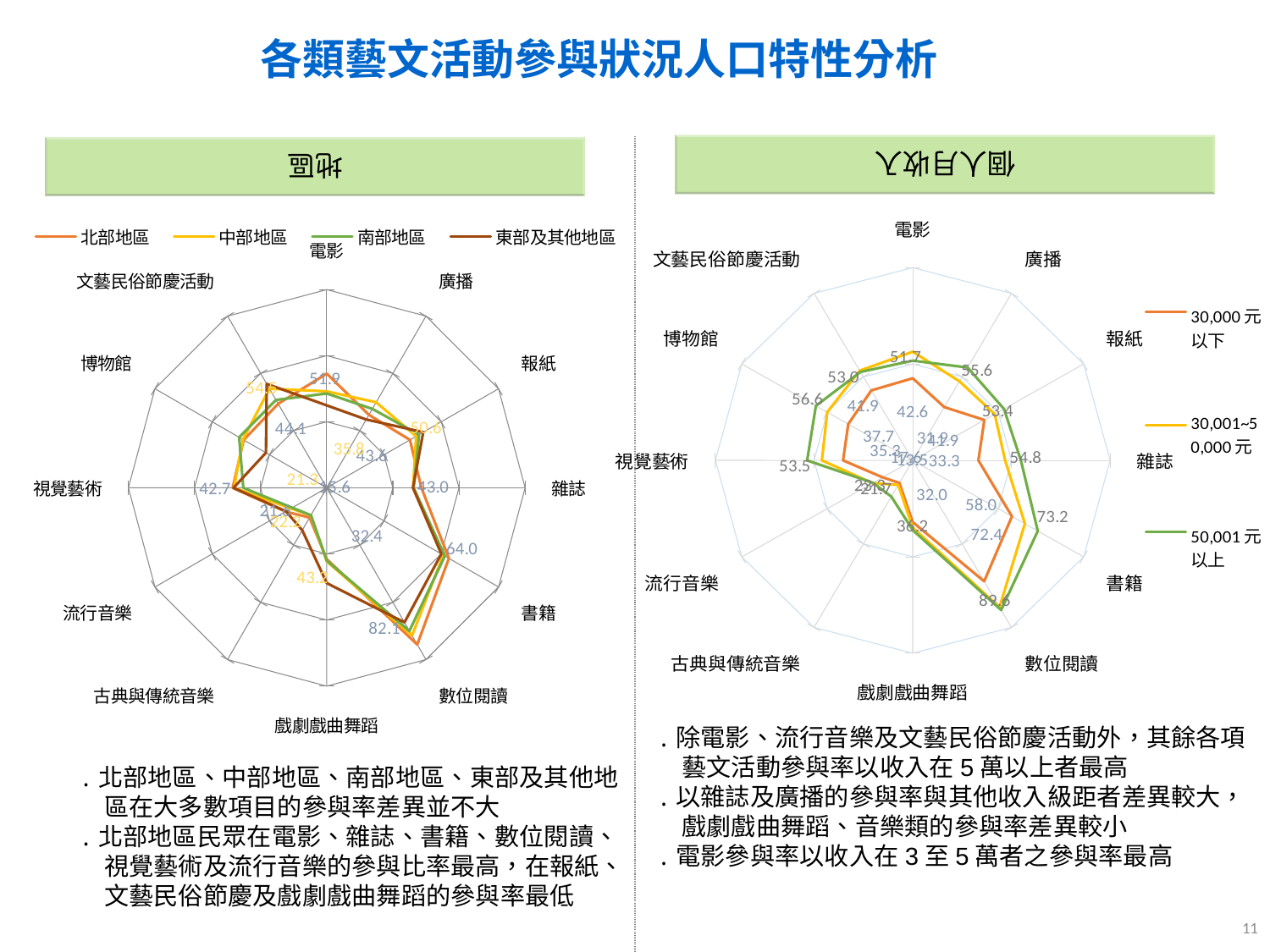

個人月收入
地區
各類藝文活動參與狀況人口特性分析

### Chart

| Category | 北部地區 | 中部地區 | 南部地區 | 東部及其他地區 |
|---|---|---|---|---|
| 電影 | 51.8574969358979 | 43.8046915025046 | 42.837038861978 | 37.4259648016009 |
| 廣播 | 38.2723781450681 | 44.8396380413977 | 41.392817143441 | 35.8290820479256 |
| 報紙 | 43.5856102888863 | 46.8284338644835 | 48.3482467698579 | 50.5660891756652 |
| 雜誌 | 42.954138550805 | 39.1627862518777 | 39.4321407054013 | 39.1138380052681 |
| 書籍 | 63.9924118425794 | 61.0864167785955 | 61.8617728059771 | 60.0356923290127 |
| 數位閱讀 | 82.1086802840623 | 77.4248326891417 | 75.0169855154964 | 70.517736218838 |
| 戲劇戲曲舞蹈 | 32.3776138335329 | 33.4089462942133 | 33.0343450805841 | 43.247320304114 |
| 古典與傳統音樂 | 15.6085898878515 | 14.4419319331766 | 14.3768301964251 | 22.2338493214417 |
| 流行音樂 | 21.5544560492101 | 18.7539064611523 | 18.065421992887 | 21.3492601465344 |
| 視覺藝術 | 42.7019782167963 | 42.0665535639406 | 37.8656615751394 | 42.3115311591312 |
| 博物館 | 43.5279593961905 | 43.9317390030664 | 45.8942551630758 | 31.8497511205322 |
| 文藝民俗節慶活動 | 44.067016764146 | 51.9872993083143 | 46.0841627117107 | 54.4951600564603 |

### Chart

| Category | 30,000元以下 | 30,001~50,000元 | 50,001元以上 |
|---|---|---|---|
| 電影 | 42.5902291914225 | 56.3616312745465 | 51.729595460939 |
| 廣播 | 31.9424289991615 | 47.3765949195557 | 55.6034647203205 |
| 報紙 | 41.9018133064076 | 47.9595818947993 | 53.3817018992203 |
| 雜誌 | 33.2867839635516 | 46.8251470964413 | 54.8051385957002 |
| 書籍 | 58.02786674848 | 65.6090328107773 | 73.1906432128702 |
| 數位閱讀 | 72.3897280817031 | 87.9106405559066 | 89.5936877818835 |
| 戲劇戲曲舞蹈 | 32.0120099631433 | 34.8585729296283 | 36.1559326319946 |
| 古典與傳統音樂 | 13.4963241500942 | 14.6923751511702 | 21.6840322020776 |
| 流行音樂 | 17.5864807239756 | 23.5243190663679 | 23.2606423174958 |
| 視覺藝術 | 35.3132708022584 | 46.0109834180973 | 53.4736622278895 |
| 博物館 | 37.7130245281751 | 50.0234259338968 | 56.6491362839745 |
| 文藝民俗節慶活動 | 41.9320348435124 | 53.737284785727 | 52.954514080619 |
․除電影、流行音樂及文藝民俗節慶活動外，其餘各項藝文活動參與率以收入在5萬以上者最高
․以雜誌及廣播的參與率與其他收入級距者差異較大，戲劇戲曲舞蹈、音樂類的參與率差異較小
․電影參與率以收入在3至5萬者之參與率最高
․北部地區、中部地區、南部地區、東部及其他地區在大多數項目的參與率差異並不大
․北部地區民眾在電影、雜誌、書籍、數位閱讀、視覺藝術及流行音樂的參與比率最高，在報紙、文藝民俗節慶及戲劇戲曲舞蹈的參與率最低
11